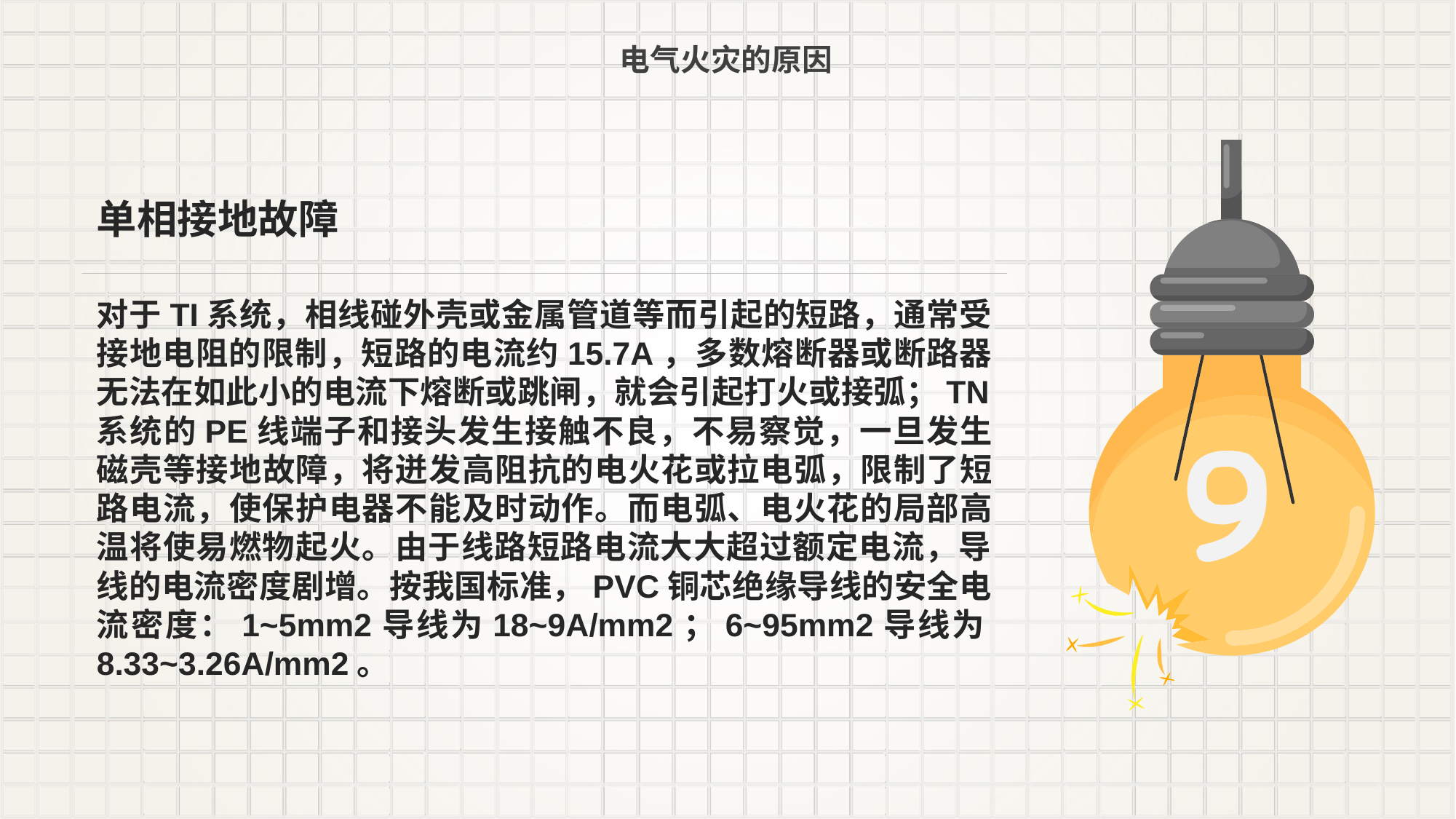

电气火灾的原因

单相接地故障
对于TI系统，相线碰外壳或金属管道等而引起的短路，通常受接地电阻的限制，短路的电流约15.7A，多数熔断器或断路器无法在如此小的电流下熔断或跳闸，就会引起打火或接弧；TN系统的PE线端子和接头发生接触不良，不易察觉，一旦发生磁壳等接地故障，将迸发高阻抗的电火花或拉电弧，限制了短路电流，使保护电器不能及时动作。而电弧、电火花的局部高温将使易燃物起火。由于线路短路电流大大超过额定电流，导线的电流密度剧增。按我国标准，PVC铜芯绝缘导线的安全电流密度：1~5mm2导线为18~9A/mm2；6~95mm2导线为8.33~3.26A/mm2。
9